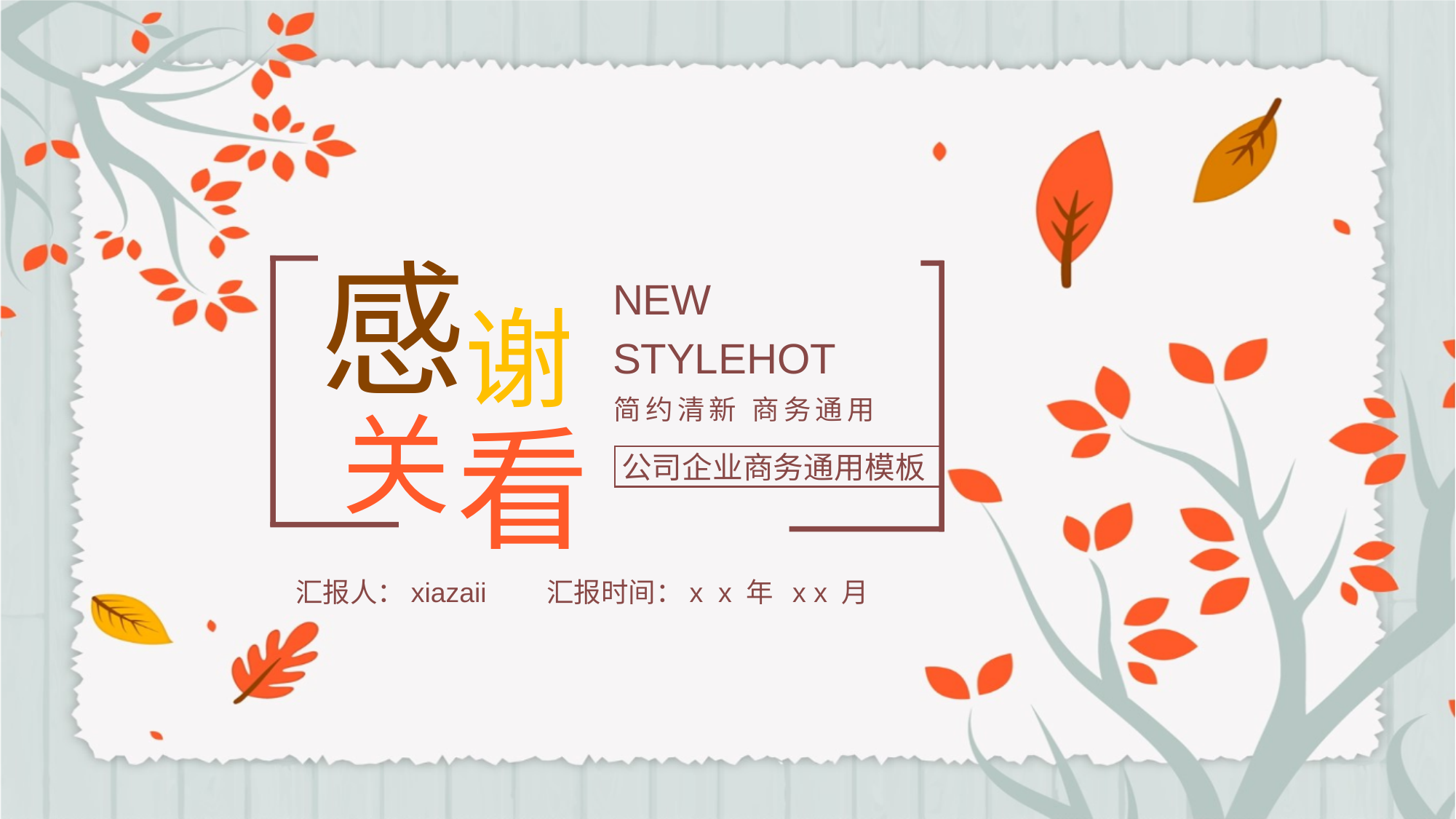

感
NEW
STYLEHOT
谢

简约清新 商务通用
关
看

公司企业商务通用模板
汇报人：xiazaii       汇报时间：x  x 年  x x 月